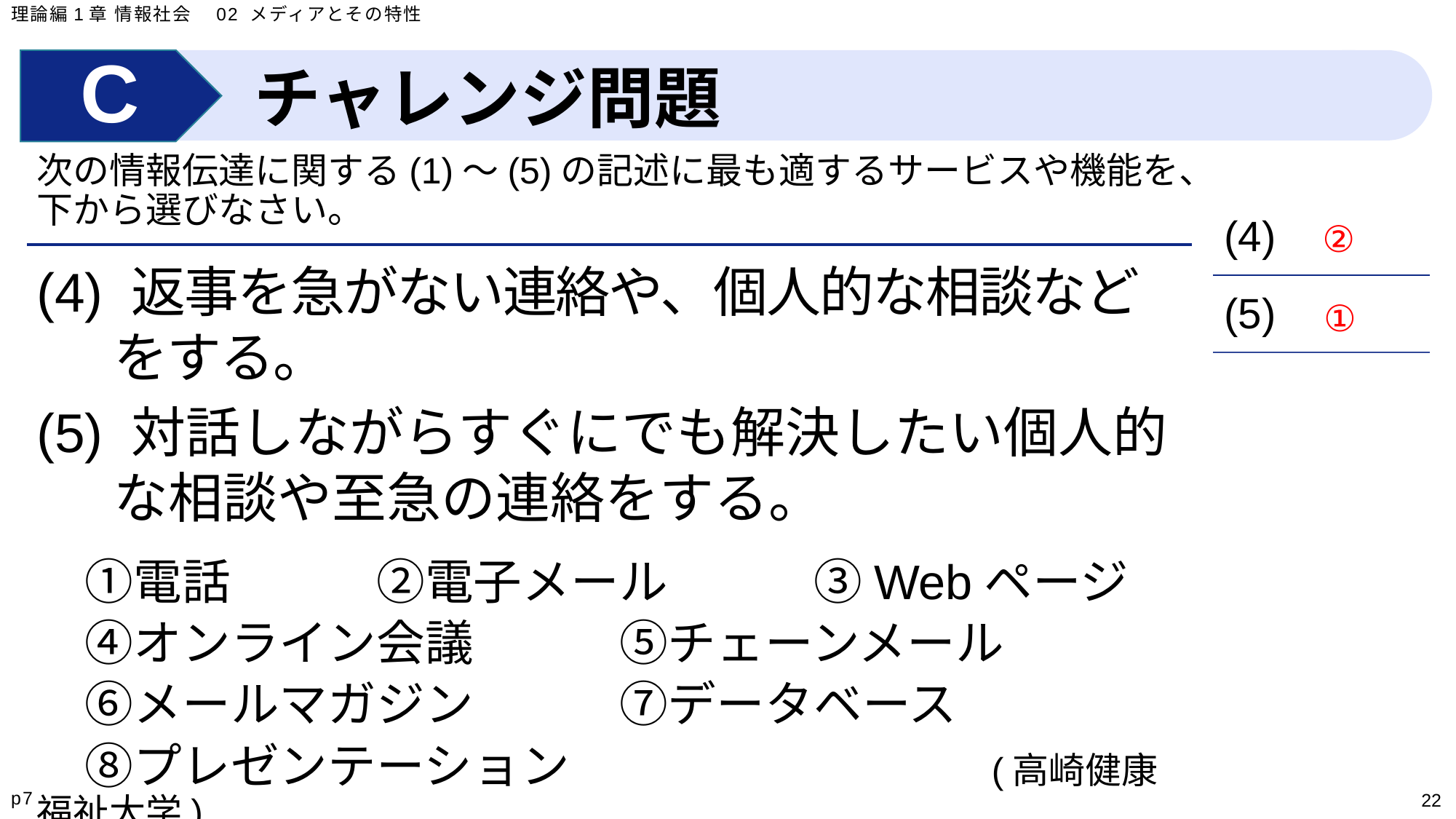

理論編1章 情報社会　02 メディアとその特性
チャレンジ問題
次の情報伝達に関する(1)～(5)の記述に最も適するサービスや機能を、下から選びなさい。
| (4) |
| --- |
| (5) |
②
(4) 返事を急がない連絡や、個人的な相談などをする。
(5) 対話しながらすぐにでも解決したい個人的な相談や至急の連絡をする。

　①電話　　　②電子メール　　　③Webページ
　④オンライン会議　　　⑤チェーンメール
　⑥メールマガジン　　　⑦データベース
　⑧プレゼンテーション		　　　	　  (高崎健康福祉大学)
①
p7
22